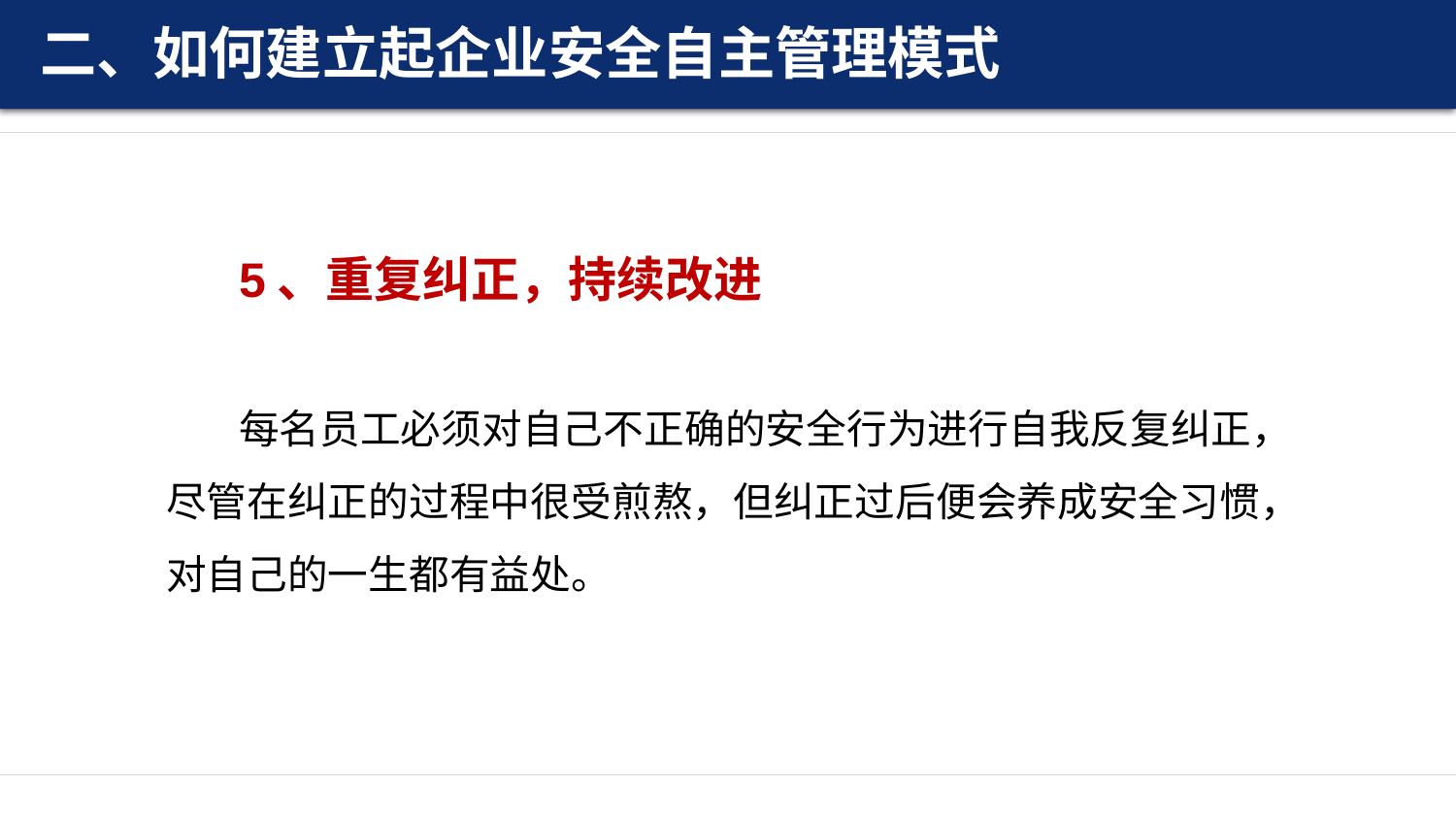

二、如何建立起企业安全自主管理模式
5、重复纠正，持续改进

每名员工必须对自己不正确的安全行为进行自我反复纠正，尽管在纠正的过程中很受煎熬，但纠正过后便会养成安全习惯，对自己的一生都有益处。